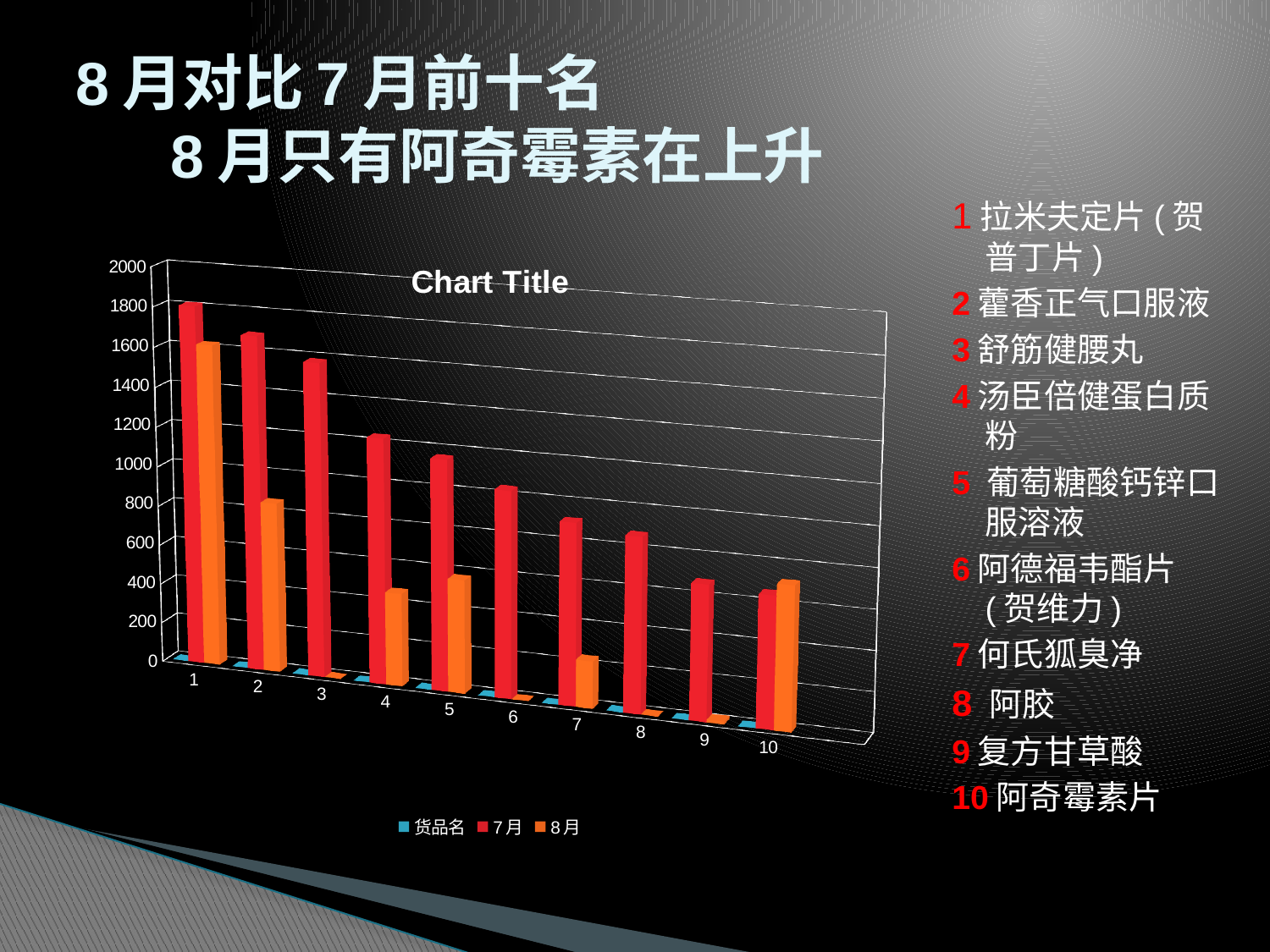

# 8月对比7月前十名 8月只有阿奇霉素在上升
1拉米夫定片(贺普丁片)
2藿香正气口服液
3舒筋健腰丸
4汤臣倍健蛋白质粉
5 葡萄糖酸钙锌口服溶液
6阿德福韦酯片(贺维力)
7何氏狐臭净
8 阿胶
9复方甘草酸
10阿奇霉素片

[unsupported chart]